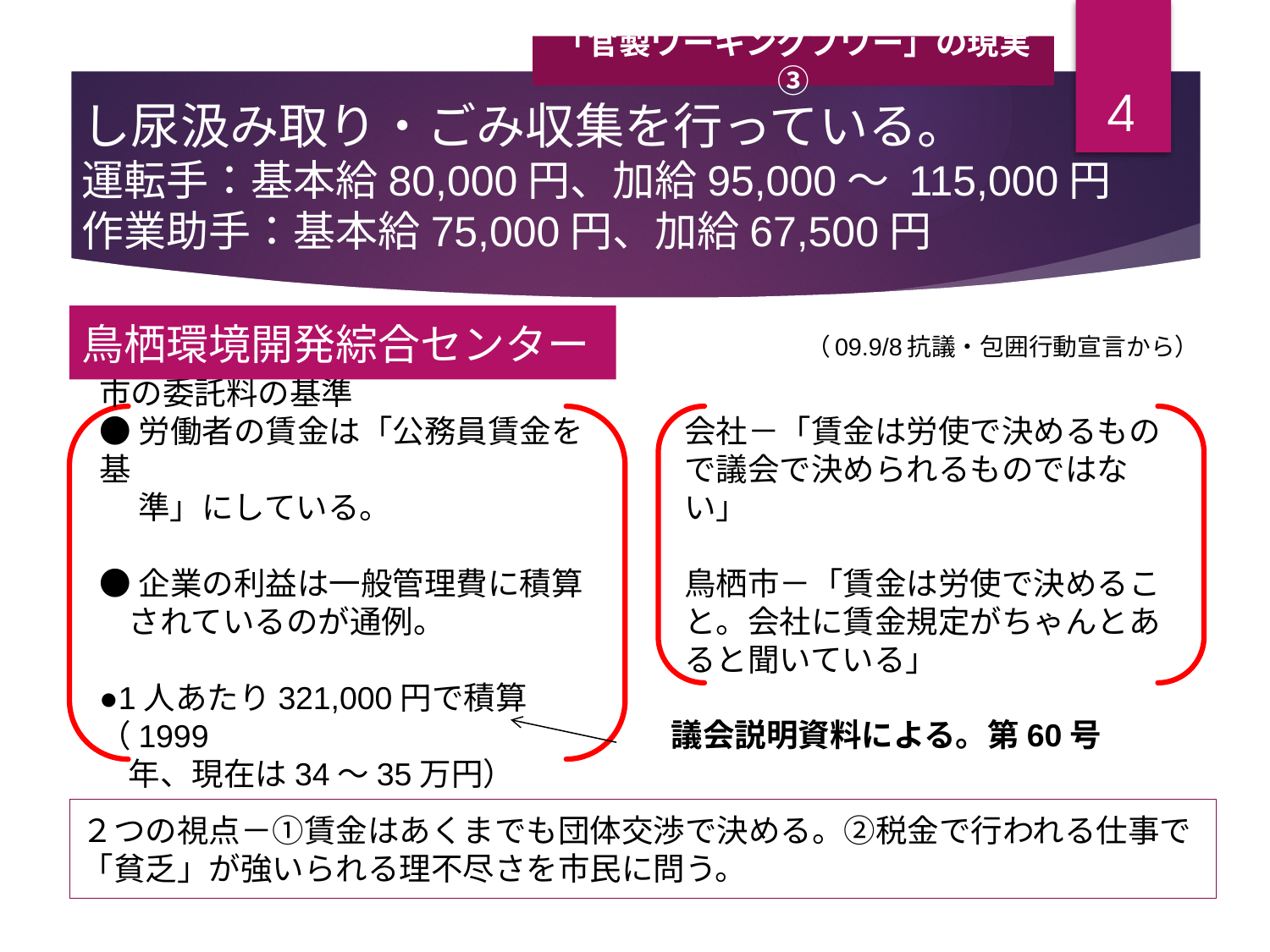

「官製ワーキングプワー」の現実③
4
し尿汲み取り・ごみ収集を行っている。
運転手：基本給80,000円、加給95,000～ 115,000円
作業助手：基本給75,000円、加給67,500円
鳥栖環境開発綜合センター
# （09.9/8抗議・包囲行動宣言から）

市の委託料の基準
●労働者の賃金は「公務員賃金を基
　 準」にしている。

●企業の利益は一般管理費に積算
   されているのが通例。

●1人あたり321,000円で積算（1999
   年、現在は34～35万円）

会社－「賃金は労使で決めるもので議会で決められるものではない」

鳥栖市－「賃金は労使で決めること。会社に賃金規定がちゃんとあると聞いている」

　　議会説明資料による。第60号
２つの視点－①賃金はあくまでも団体交渉で決める。②税金で行われる仕事で「貧乏」が強いられる理不尽さを市民に問う。